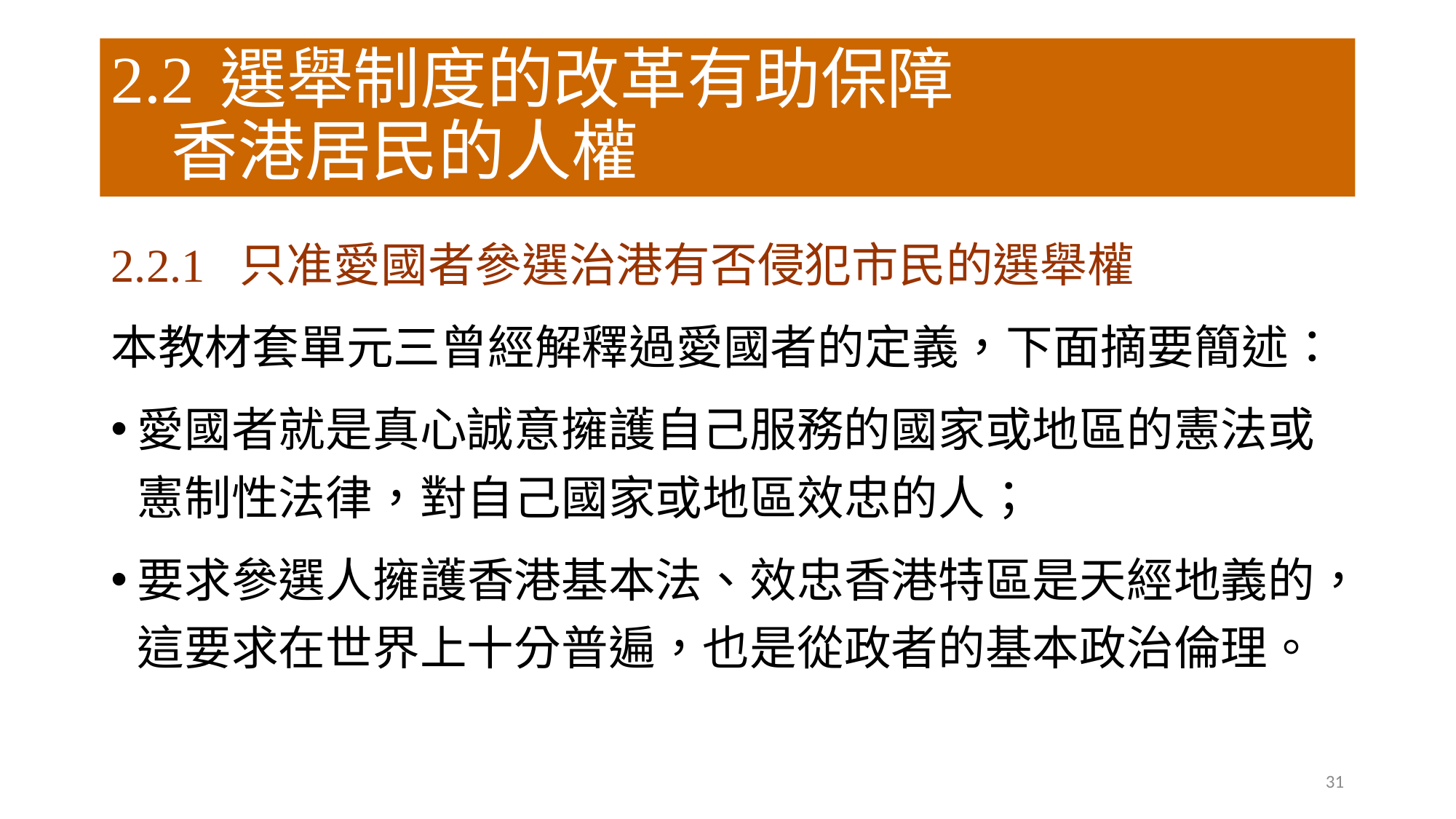

2.2	選舉制度的改革有助保障
   香港居民的人權
2.2.1	 只准愛國者參選治港有否侵犯市民的選舉權
本教材套單元三曾經解釋過愛國者的定義，下面摘要簡述：
愛國者就是真心誠意擁護自己服務的國家或地區的憲法或憲制性法律，對自己國家或地區效忠的人；
要求參選人擁護香港基本法、效忠香港特區是天經地義的，這要求在世界上十分普遍，也是從政者的基本政治倫理。

31